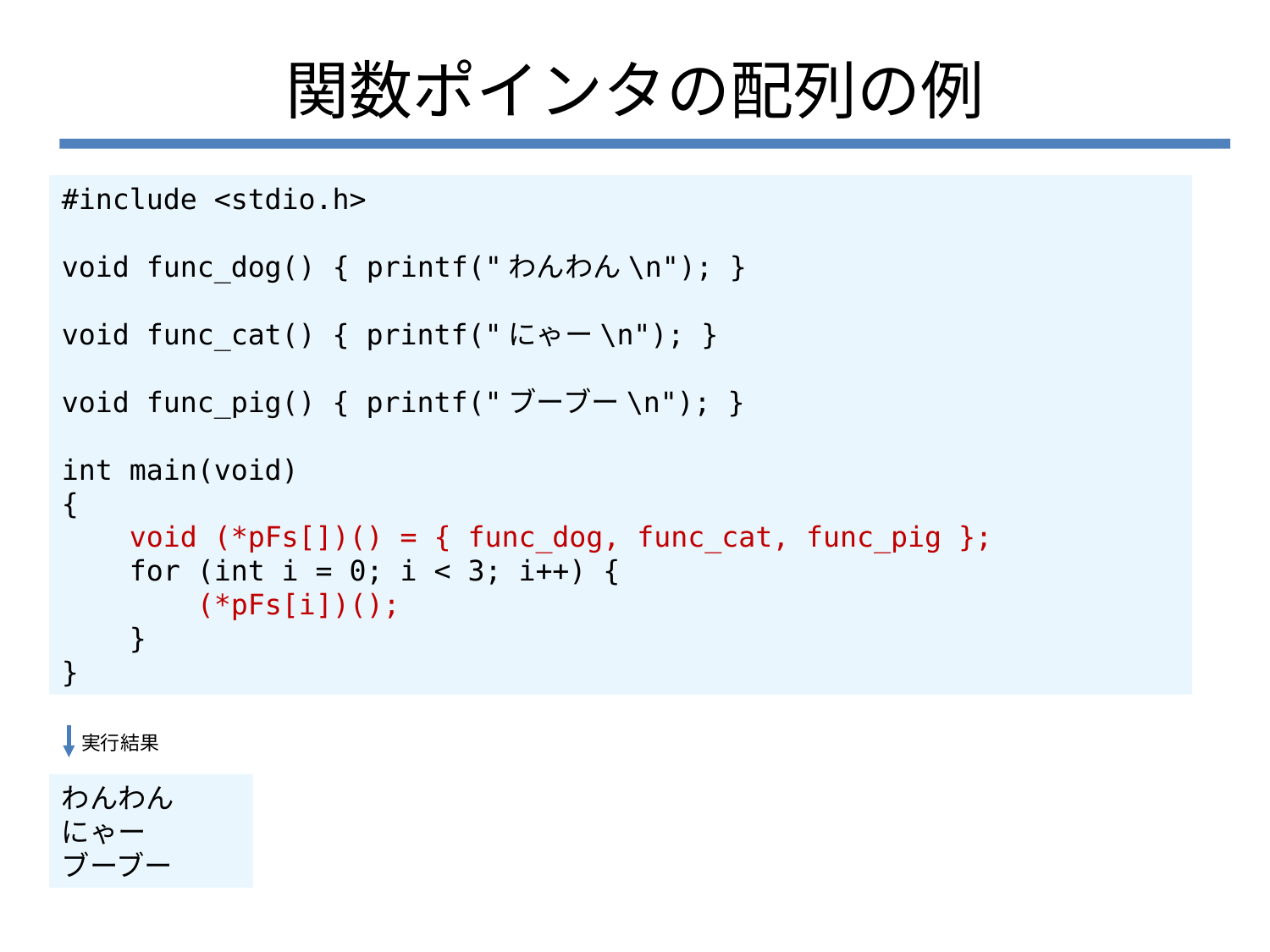

# 関数ポインタの配列の例
#include <stdio.h>

void func_dog() { printf("わんわん\n"); }

void func_cat() { printf("にゃー\n"); }

void func_pig() { printf("ブーブー\n"); }

int main(void)
{
    void (*pFs[])() = { func_dog, func_cat, func_pig };
    for (int i = 0; i < 3; i++) {
        (*pFs[i])();
    }
}
実行結果
わんわん
にゃー
ブーブー